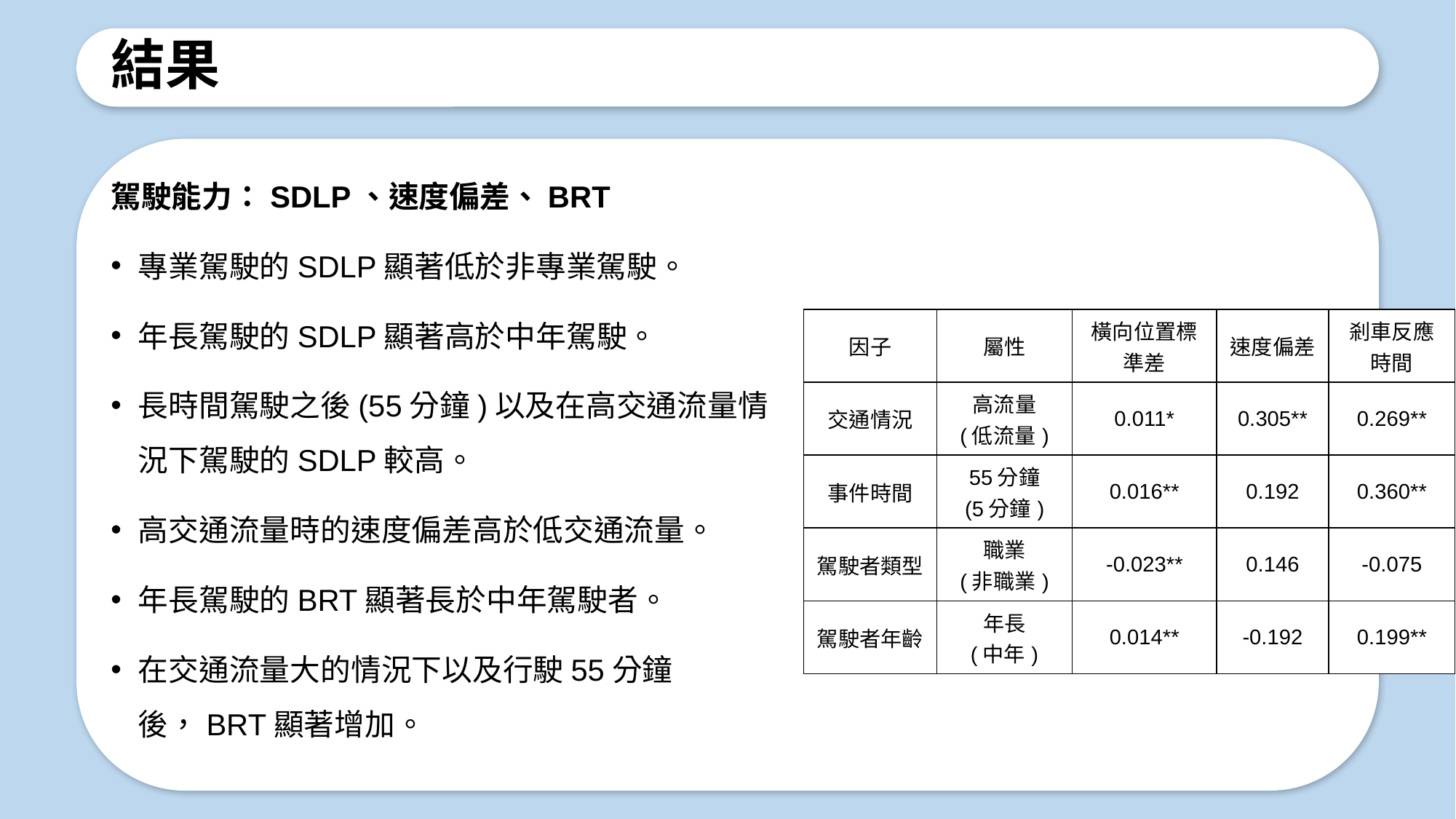

# 結果
駕駛能力：SDLP、速度偏差、BRT
專業駕駛的SDLP顯著低於非專業駕駛。
年長駕駛的SDLP顯著高於中年駕駛。
長時間駕駛之後(55分鐘)以及在高交通流量情況下駕駛的SDLP較高。
高交通流量時的速度偏差高於低交通流量。
年長駕駛的BRT顯著長於中年駕駛者。
在交通流量大的情況下以及行駛55分鐘後，BRT顯著增加。
| 因子 | 屬性 | 橫向位置標準差 | 速度偏差 | 剎車反應時間 |
| --- | --- | --- | --- | --- |
| 交通情況 | 高流量 (低流量) | 0.011\* | 0.305\*\* | 0.269\*\* |
| 事件時間 | 55分鐘 (5分鐘) | 0.016\*\* | 0.192 | 0.360\*\* |
| 駕駛者類型 | 職業 (非職業) | -0.023\*\* | 0.146 | -0.075 |
| 駕駛者年齡 | 年長 (中年) | 0.014\*\* | -0.192 | 0.199\*\* |